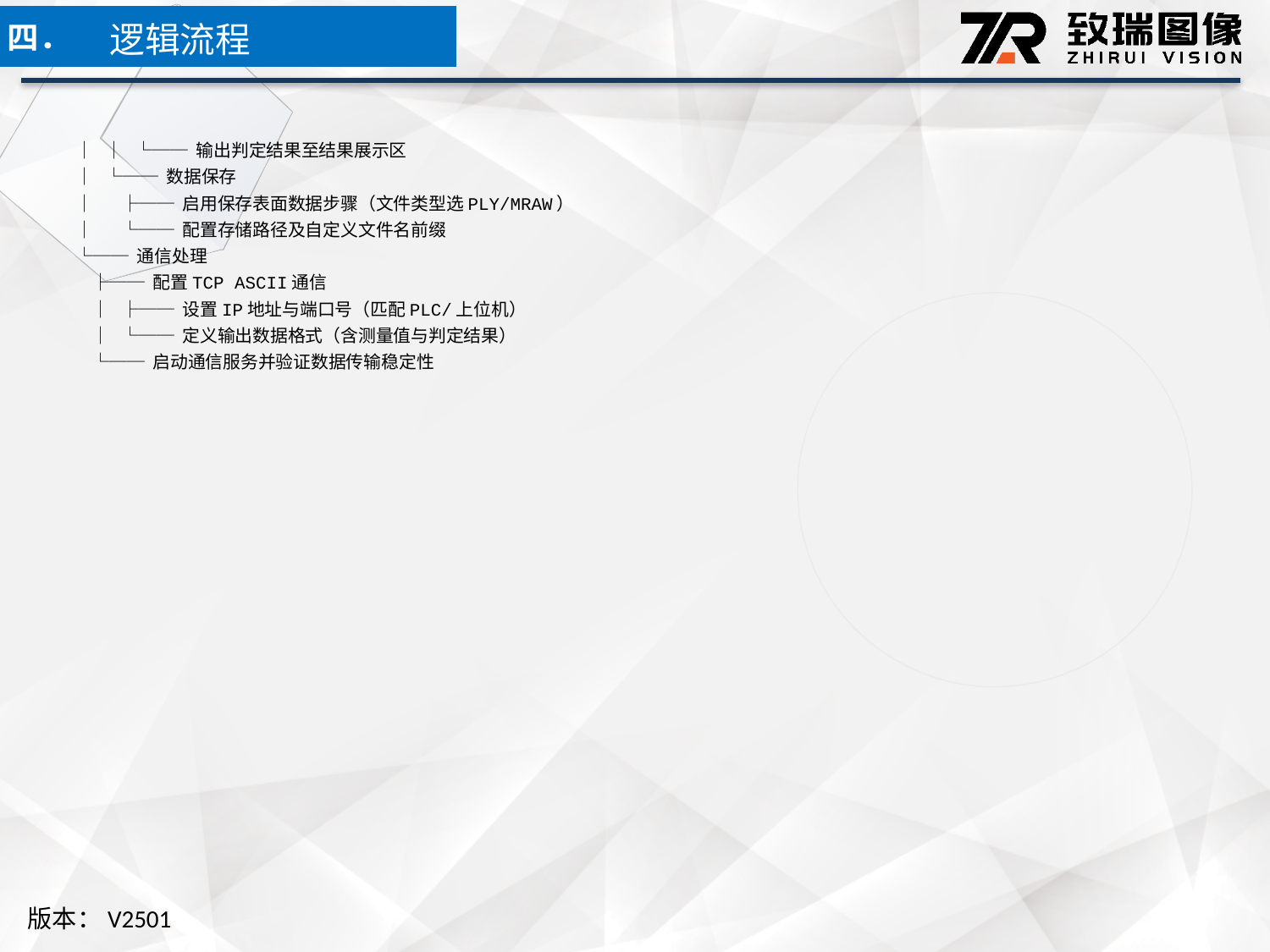

逻辑流程
四．

│   │   └── 输出判定结果至结果展示区
│   └── 数据保存
│       ├── 启用保存表面数据步骤（文件类型选PLY/MRAW）
│       └── 配置存储路径及自定义文件名前缀
└── 通信处理
    ├── 配置TCP ASCII通信
    │   ├── 设置IP地址与端口号（匹配PLC/上位机）
    │   └── 定义输出数据格式（含测量值与判定结果）
    └── 启动通信服务并验证数据传输稳定性